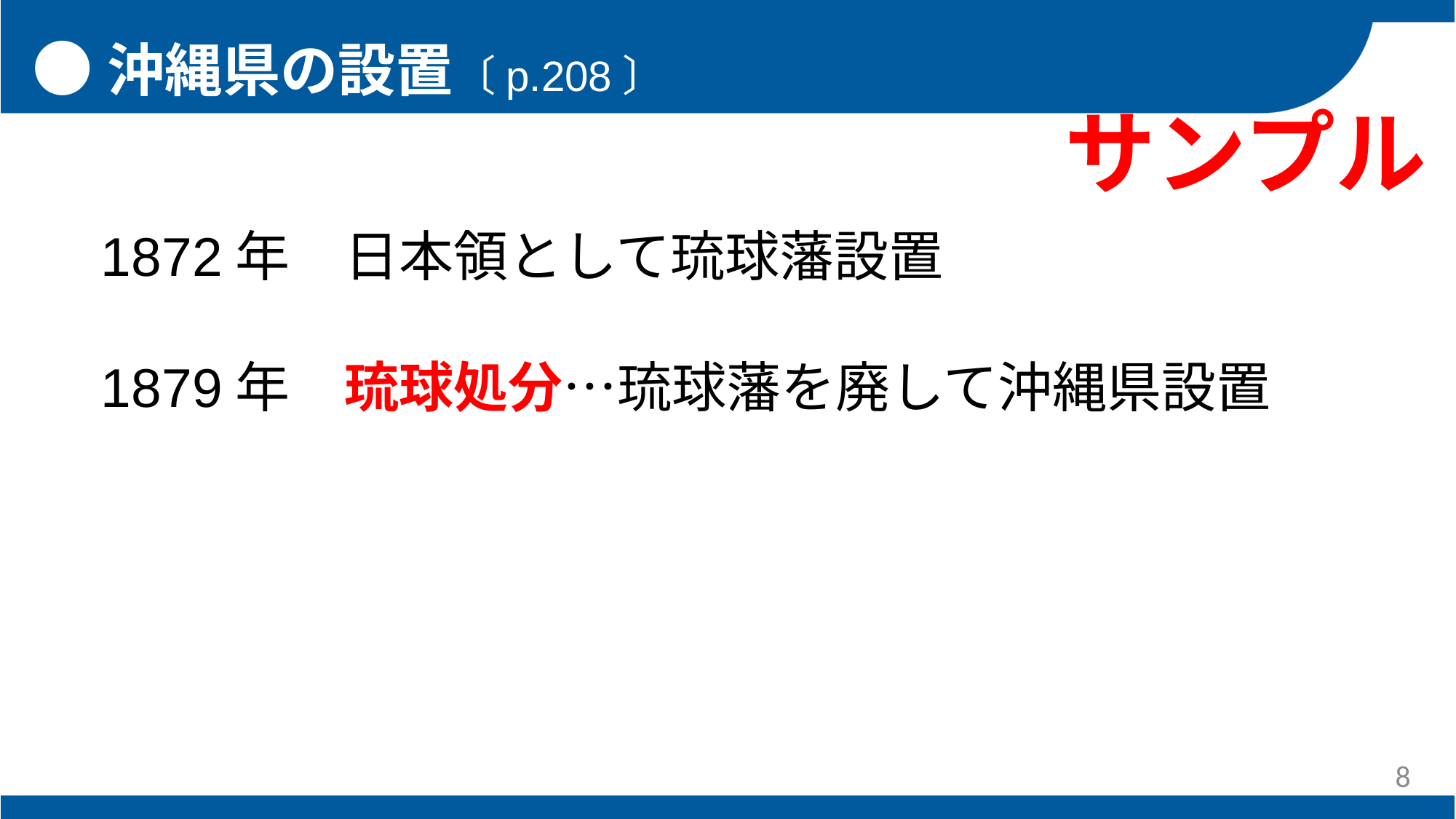

●沖縄県の設置〔p.208〕

1872年　日本領として琉球藩設置

1879年　琉球処分…琉球藩を廃して沖縄県設置